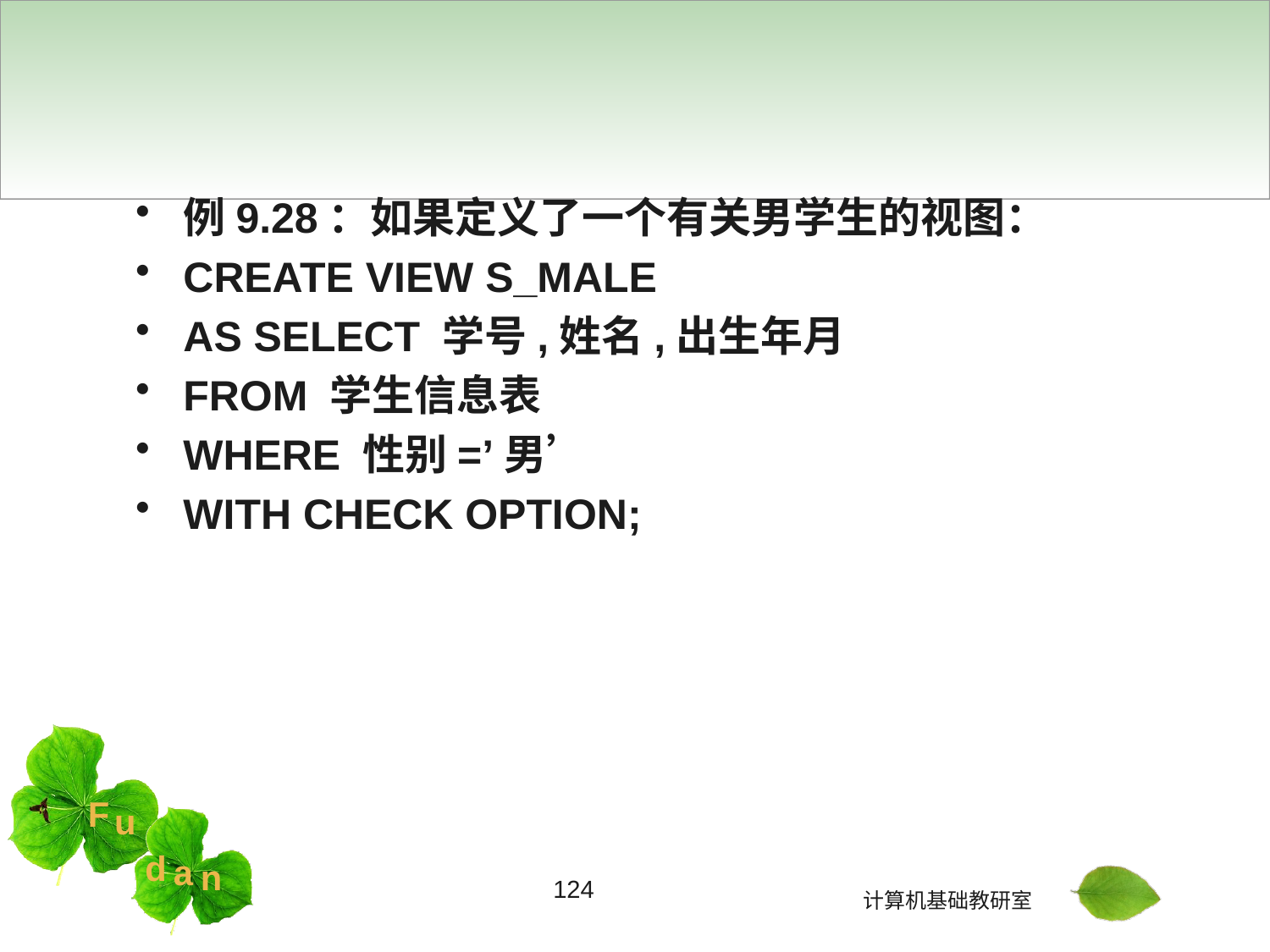

#
例9.28：如果定义了一个有关男学生的视图：
CREATE VIEW S_MALE
AS SELECT 学号,姓名,出生年月
FROM 学生信息表
WHERE 性别=’男’
WITH CHECK OPTION;

124